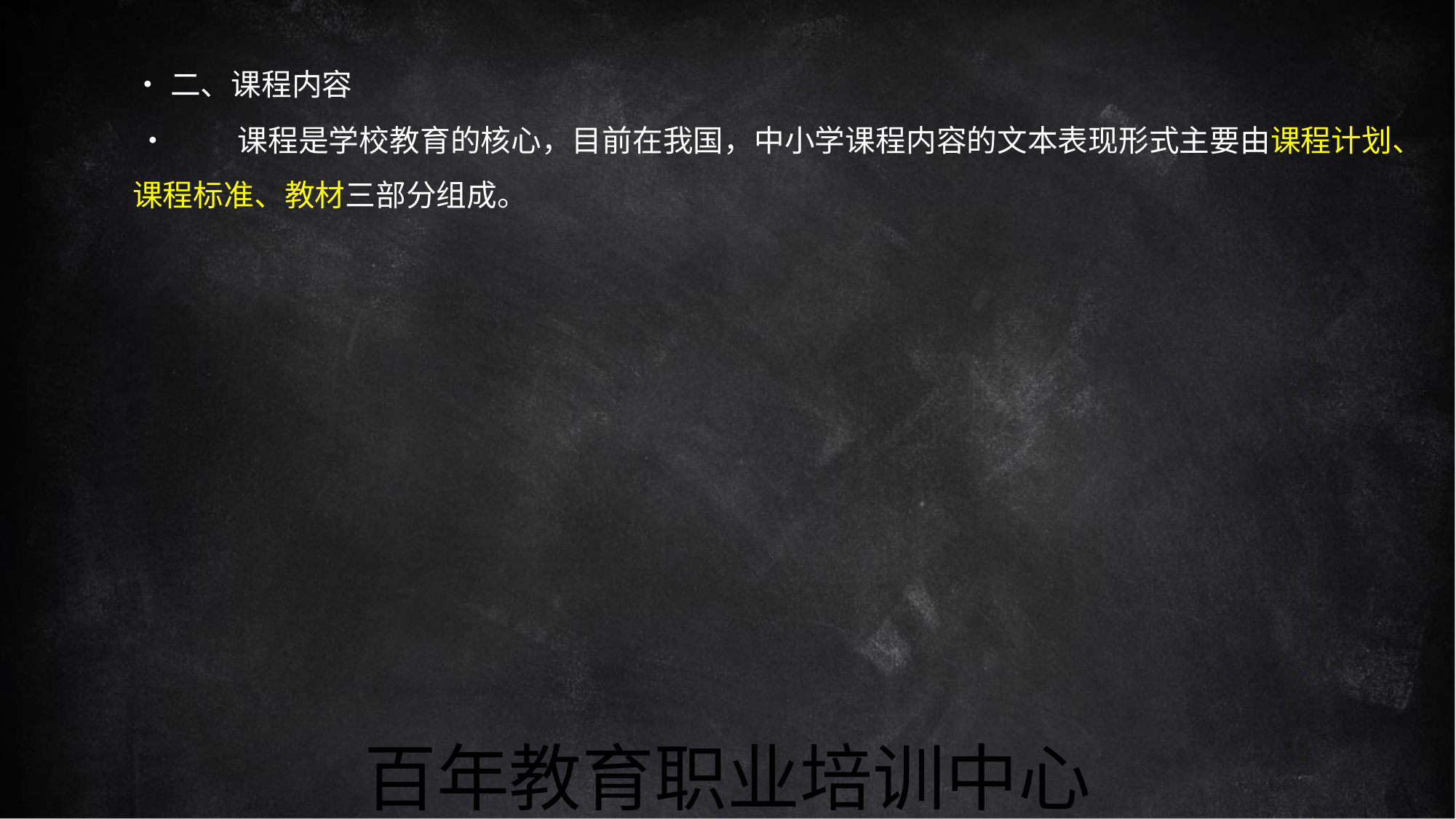

•二、课程内容
• 课程是学校教育的核心，目前在我国，中小学课程内容的文本表现形式主要由课程计划、
课程标准、教材三部分组成。
百年教育职业培训中心